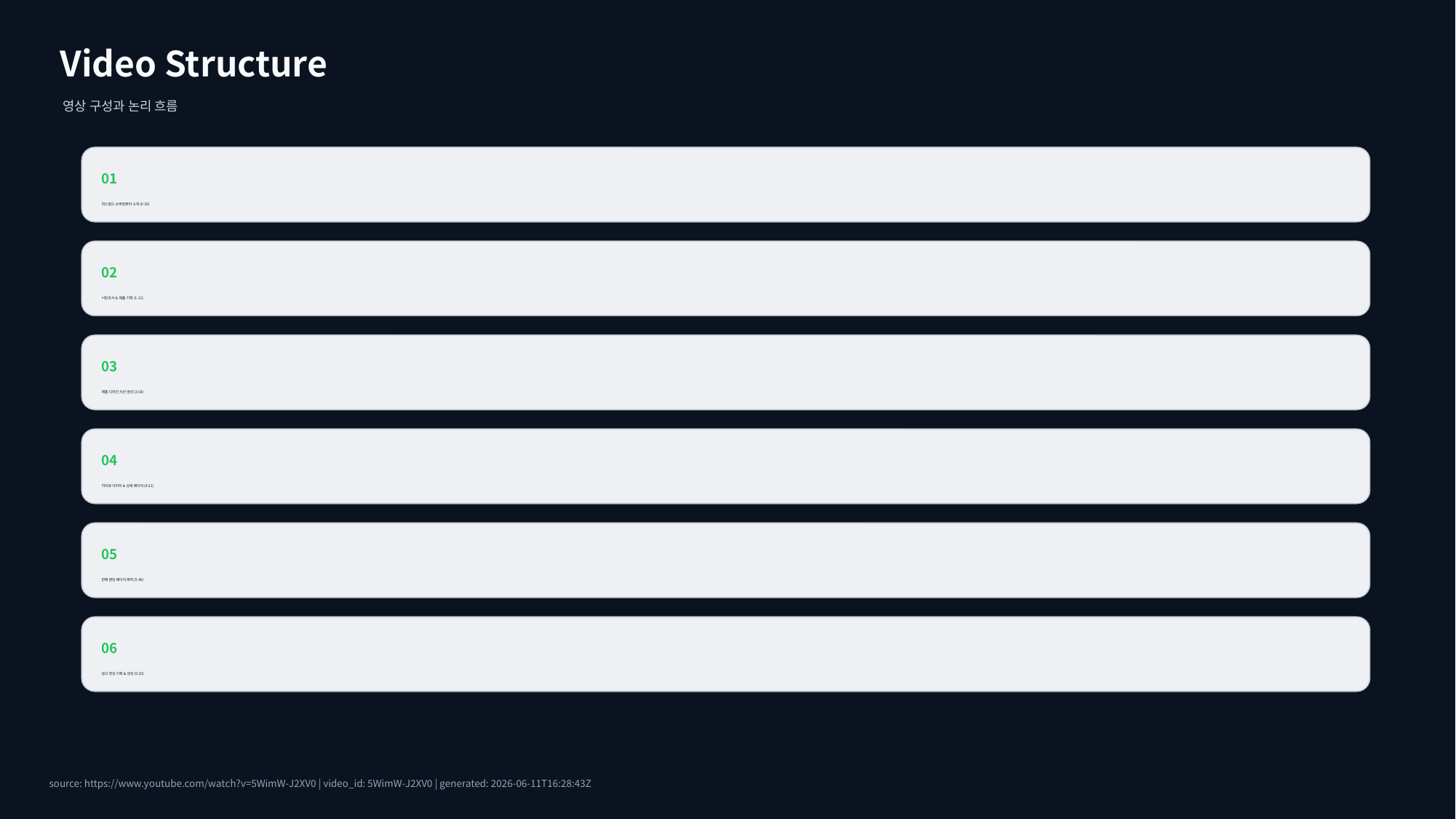

Video Structure
영상 구성과 논리 흐름

01
힉스필드 슈퍼컴퓨터 소개 (0:26)

02
시장조사 & 제품 기획 (1:11)

03
제품 디자인 시안 생성 (3:03)

04
히어로 이미지 & 상세 페이지 (4:21)

05
판매 랜딩 페이지 제작 (5:46)

06
광고 영상 기획 & 생성 (6:32)
source: https://www.youtube.com/watch?v=5WimW-J2XV0 | video_id: 5WimW-J2XV0 | generated: 2026-06-11T16:28:43Z